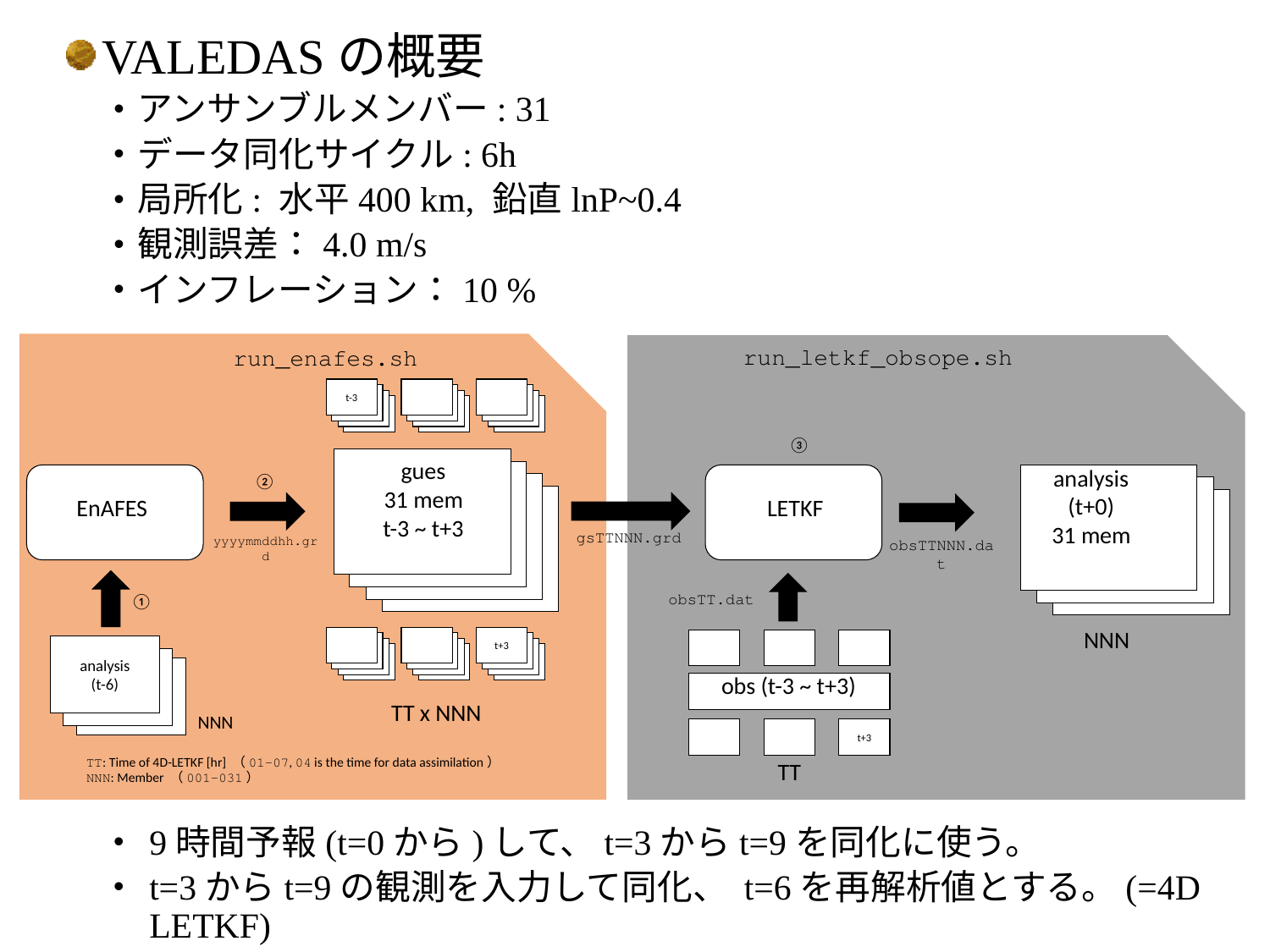

VALEDASの概要
アンサンブルメンバー: 31
データ同化サイクル: 6h
局所化: 水平400 km, 鉛直lnP~0.4
観測誤差：4.0 m/s
インフレーション：10 %

run_letkf_obsope.sh

run_enafes.sh
t-3

③

gues
31 mem
t-3 ~ t+3
analysis
(t+0)
31 mem

②

EnAFES

LETKF

gsTTNNN.grd
yyyymmddhh.grd
obsTTNNN.dat

obsTT.dat
①
 NNN

t+3

analysis
(t-6)

obs (t-3 ~ t+3)

TT x NNN
 NNN

t+3
TT: Time of 4D-LETKF [hr] （01-07, 04 is the time for data assimilation）
NNN: Member （001-031）
TT
9時間予報(t=0から)して、t=3からt=9を同化に使う。
t=3からt=9の観測を入力して同化、 t=6を再解析値とする。(=4D LETKF)